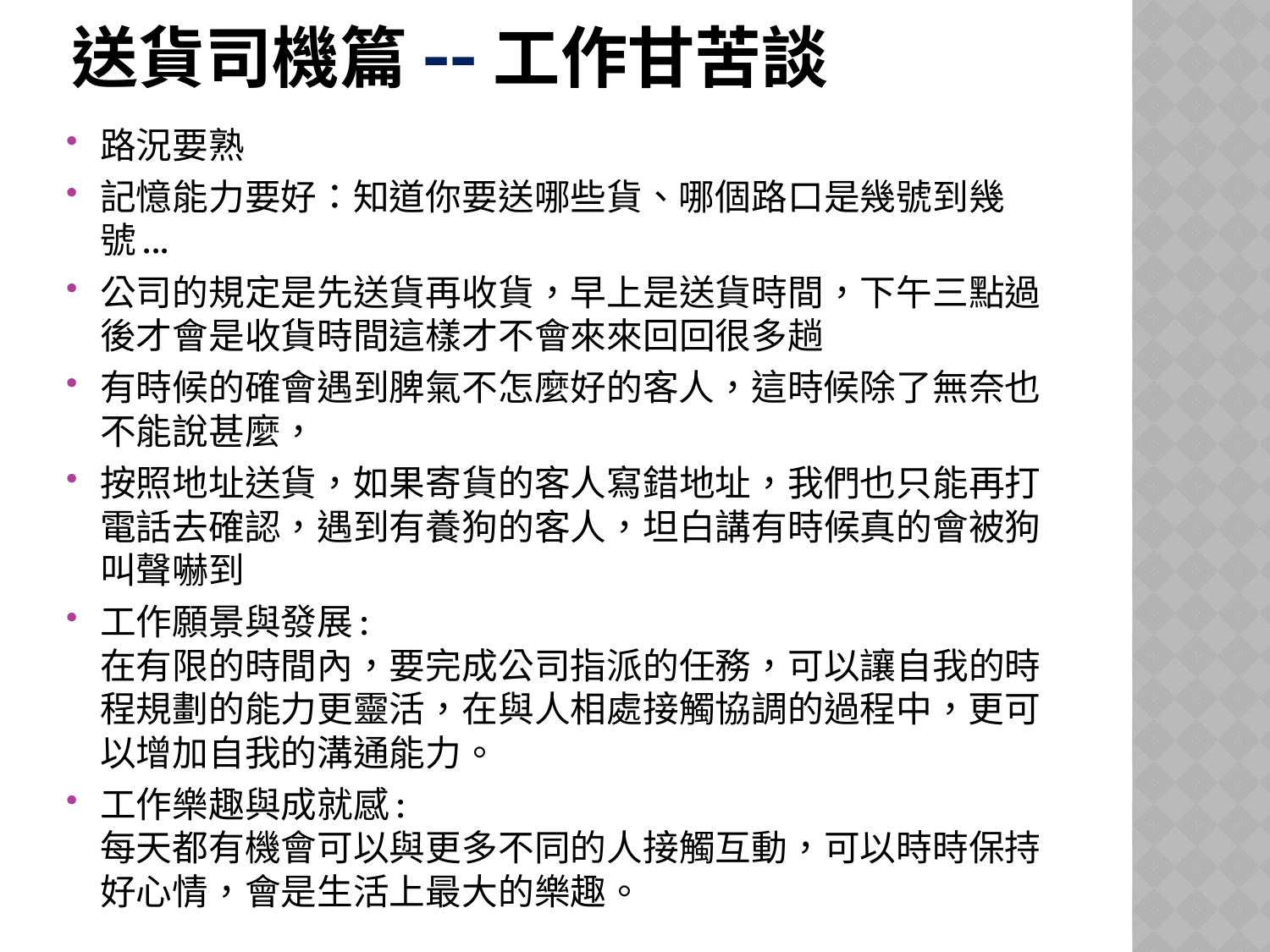

# 送貨司機篇--工作甘苦談
路況要熟
記憶能力要好：知道你要送哪些貨、哪個路口是幾號到幾號...
公司的規定是先送貨再收貨，早上是送貨時間，下午三點過後才會是收貨時間這樣才不會來來回回很多趟
有時候的確會遇到脾氣不怎麼好的客人，這時候除了無奈也不能說甚麼，
按照地址送貨，如果寄貨的客人寫錯地址，我們也只能再打電話去確認，遇到有養狗的客人，坦白講有時候真的會被狗叫聲嚇到
工作願景與發展:
在有限的時間內，要完成公司指派的任務，可以讓自我的時程規劃的能力更靈活，在與人相處接觸協調的過程中，更可以增加自我的溝通能力。
工作樂趣與成就感:
每天都有機會可以與更多不同的人接觸互動，可以時時保持好心情，會是生活上最大的樂趣。